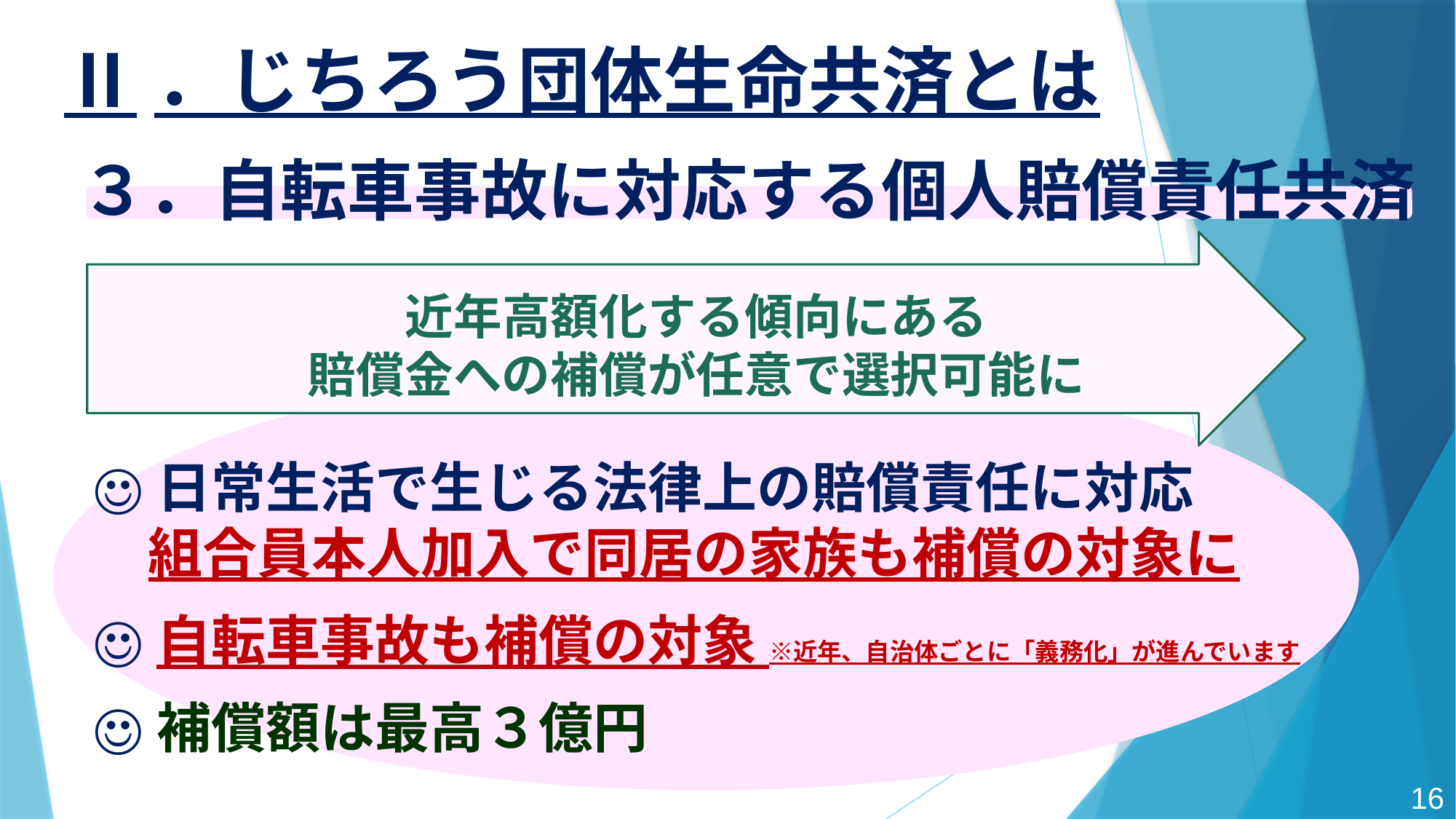

# Ⅱ．じちろう団体生命共済とは
３．自転車事故に対応する個人賠償責任共済

近年高額化する傾向にある
賠償金への補償が任意で選択可能に

☺日常生活で生じる法律上の賠償責任に対応
　組合員本人加入で同居の家族も補償の対象に

☺自転車事故も補償の対象 ※近年、自治体ごとに「義務化」が進んでいます

☺補償額は最高３億円

16